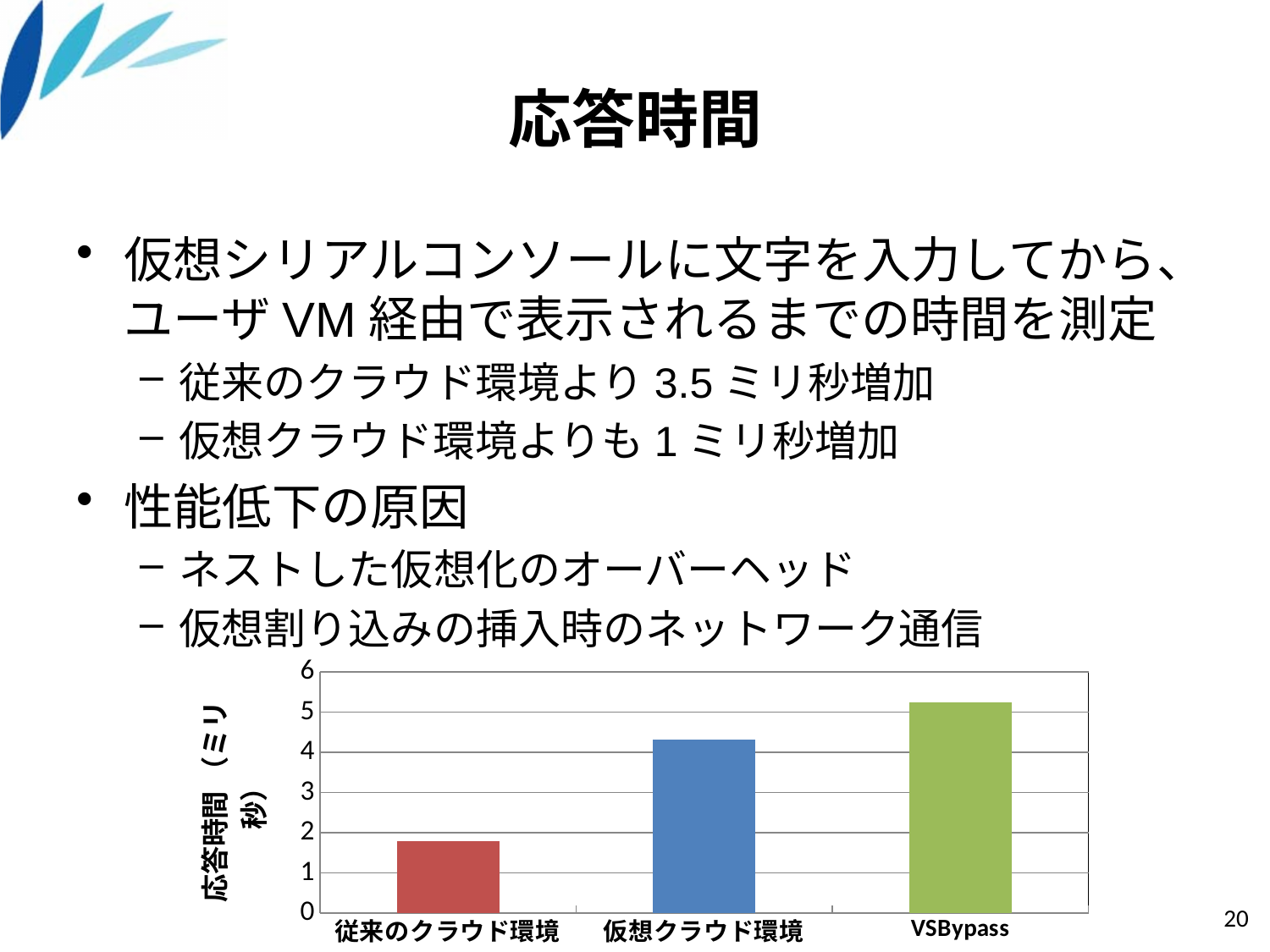

# 応答時間
仮想シリアルコンソールに文字を入力してから、ユーザVM経由で表示されるまでの時間を測定
従来のクラウド環境より3.5ミリ秒増加
仮想クラウド環境よりも1ミリ秒増加
性能低下の原因
ネストした仮想化のオーバーヘッド
仮想割り込みの挿入時のネットワーク通信

### Chart

| Category |  |
|---|---|
| 従来のクラウド環境 | 1.7904202 |
| 仮想クラウド環境 | 4.317371033333334 |
| VSBypass | 5.244167666666667 |
20